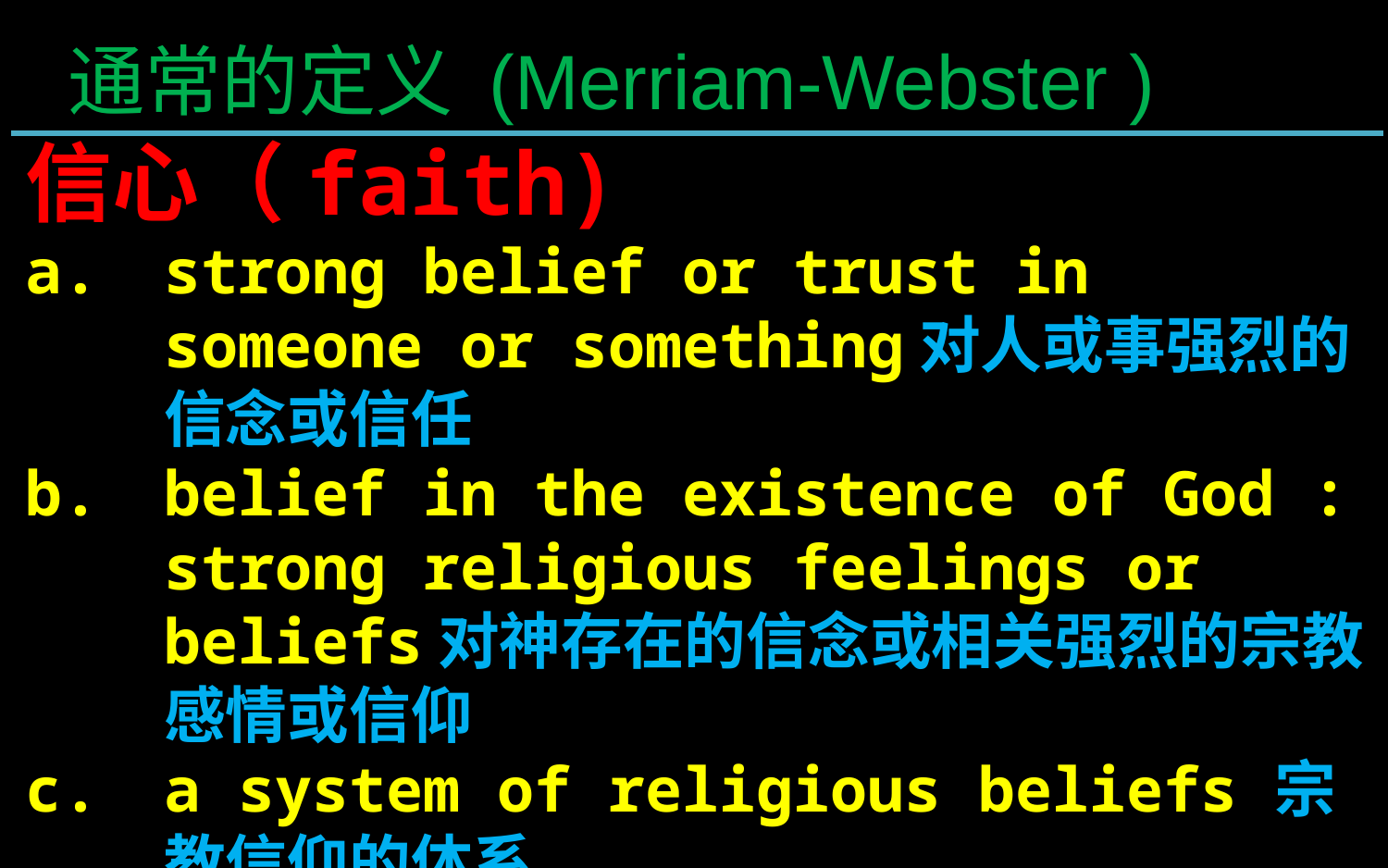

通常的定义 (Merriam-Webster )
信心（faith)
strong belief or trust in someone or something对人或事强烈的信念或信任
belief in the existence of God : strong religious feelings or beliefs对神存在的信念或相关强烈的宗教感情或信仰
a system of religious beliefs	宗教信仰的体系